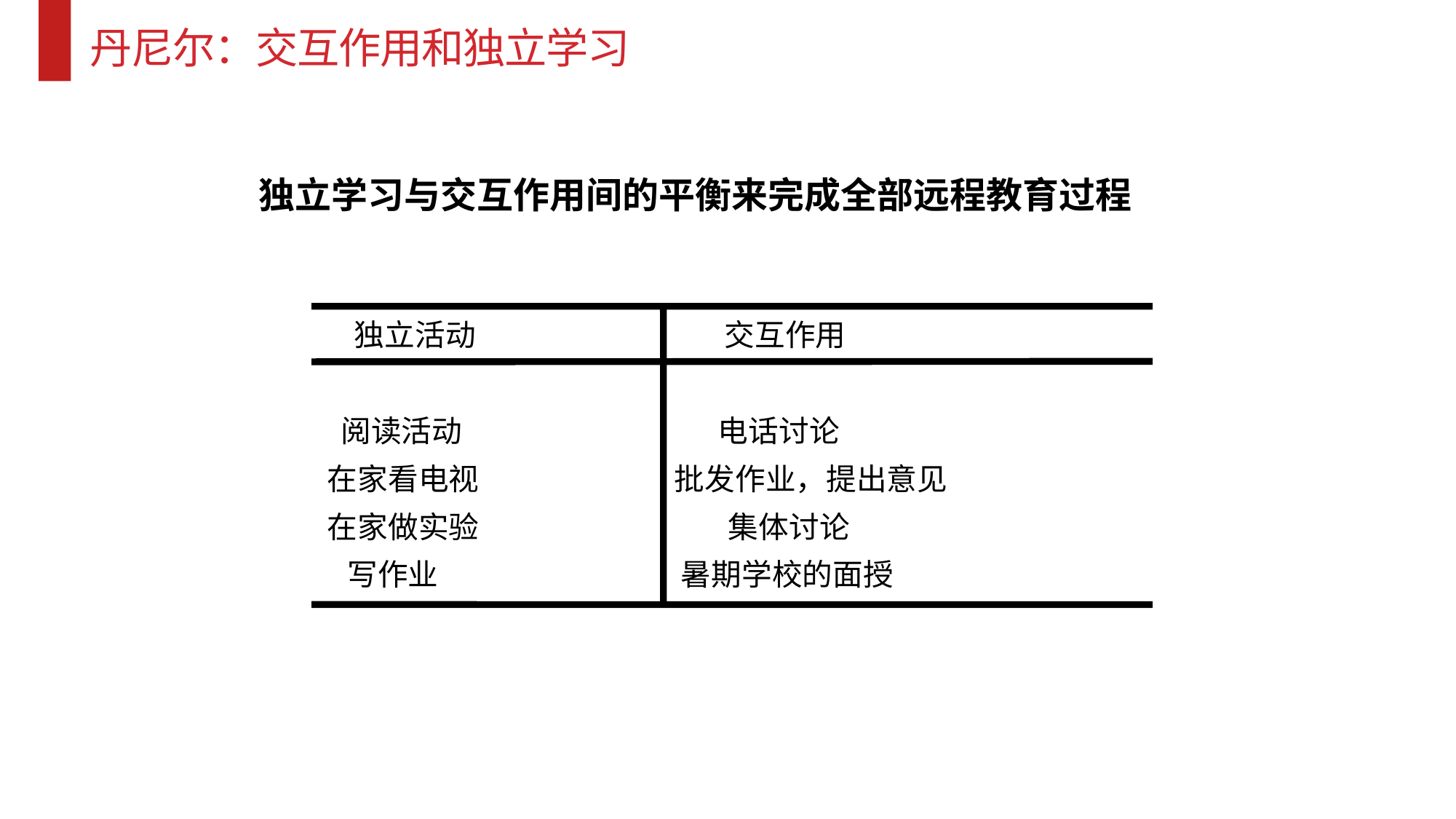

丹尼尔：交互作用和独立学习
独立学习与交互作用间的平衡来完成全部远程教育过程

                      独立活动                                     交互作用

                    阅读活动                                      电话讨论
                  在家看电视                             批发作业，提出意见
                  在家做实验                                     集体讨论
                     写作业                                    暑期学校的面授